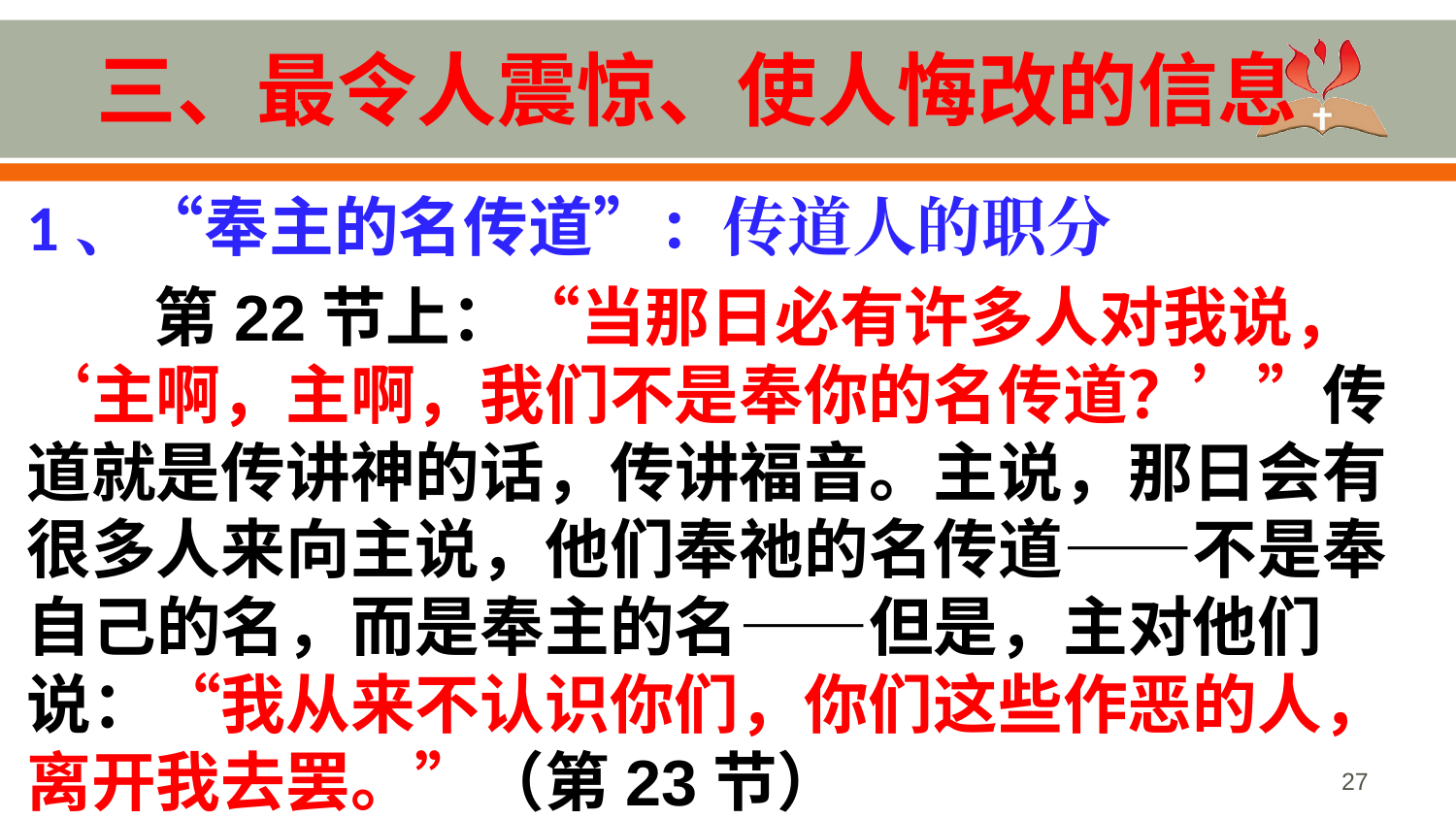

# 三、最令人震惊、使人悔改的信息
1、“奉主的名传道”：传道人的职分
第22节上：“当那日必有许多人对我说，‘主啊，主啊，我们不是奉你的名传道？’”传道就是传讲神的话，传讲福音。主说，那日会有很多人来向主说，他们奉祂的名传道——不是奉自己的名，而是奉主的名——但是，主对他们说：“我从来不认识你们，你们这些作恶的人，离开我去罢。”（第23节）
27